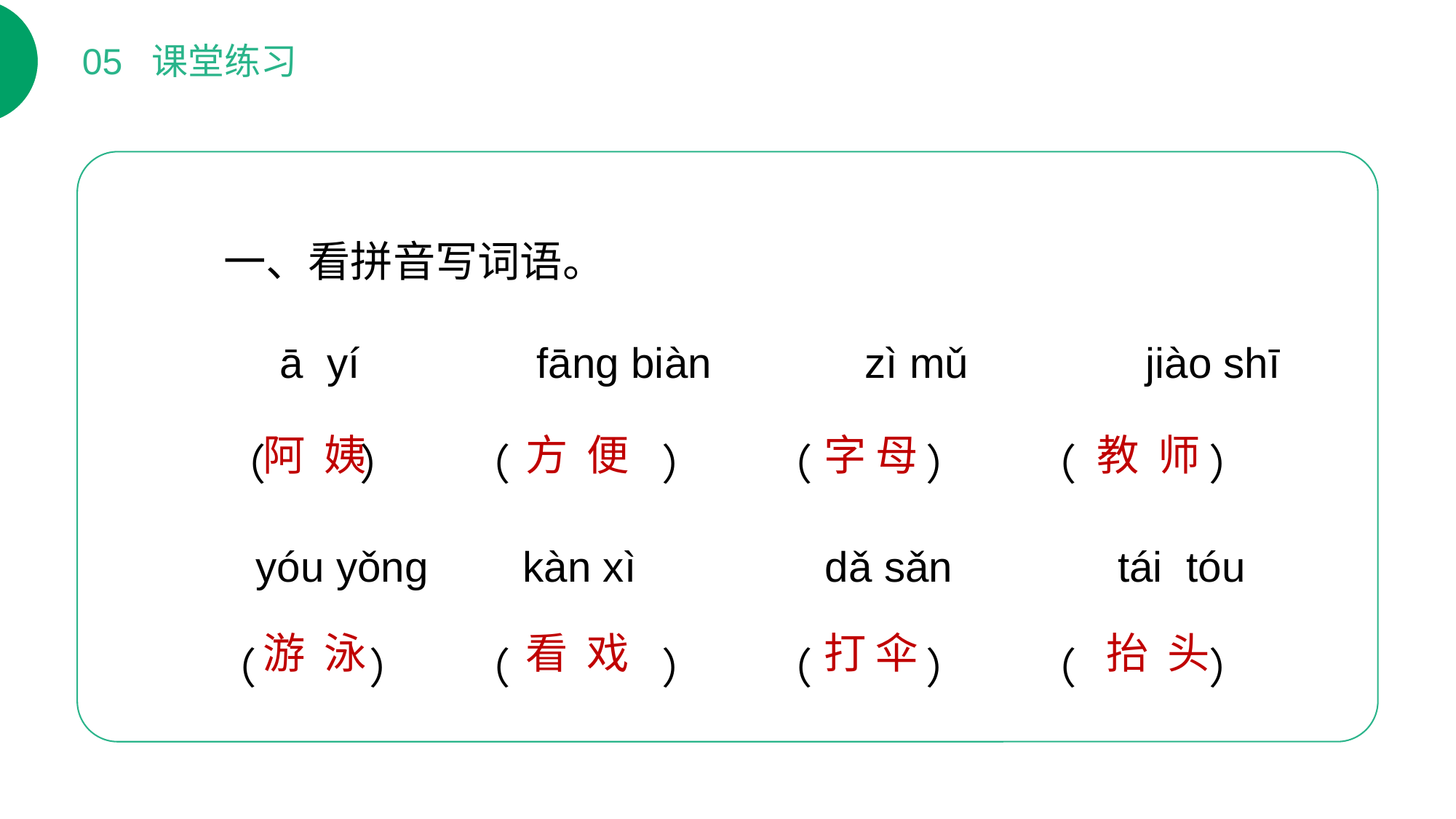

05  课堂练习
   一、看拼音写词语。
        ā  yí               fānɡ biàn             zì mǔ               jiào shī
   （          ）       （                ）       （            ）       （              ）
      yóu yǒnɡ        kàn xì                dǎ sǎn              tái  tóu
  （            ）      （                ）       （            ）       （              ）
字 母
阿  姨
方  便
教  师
游  泳
看  戏
打 伞
抬  头